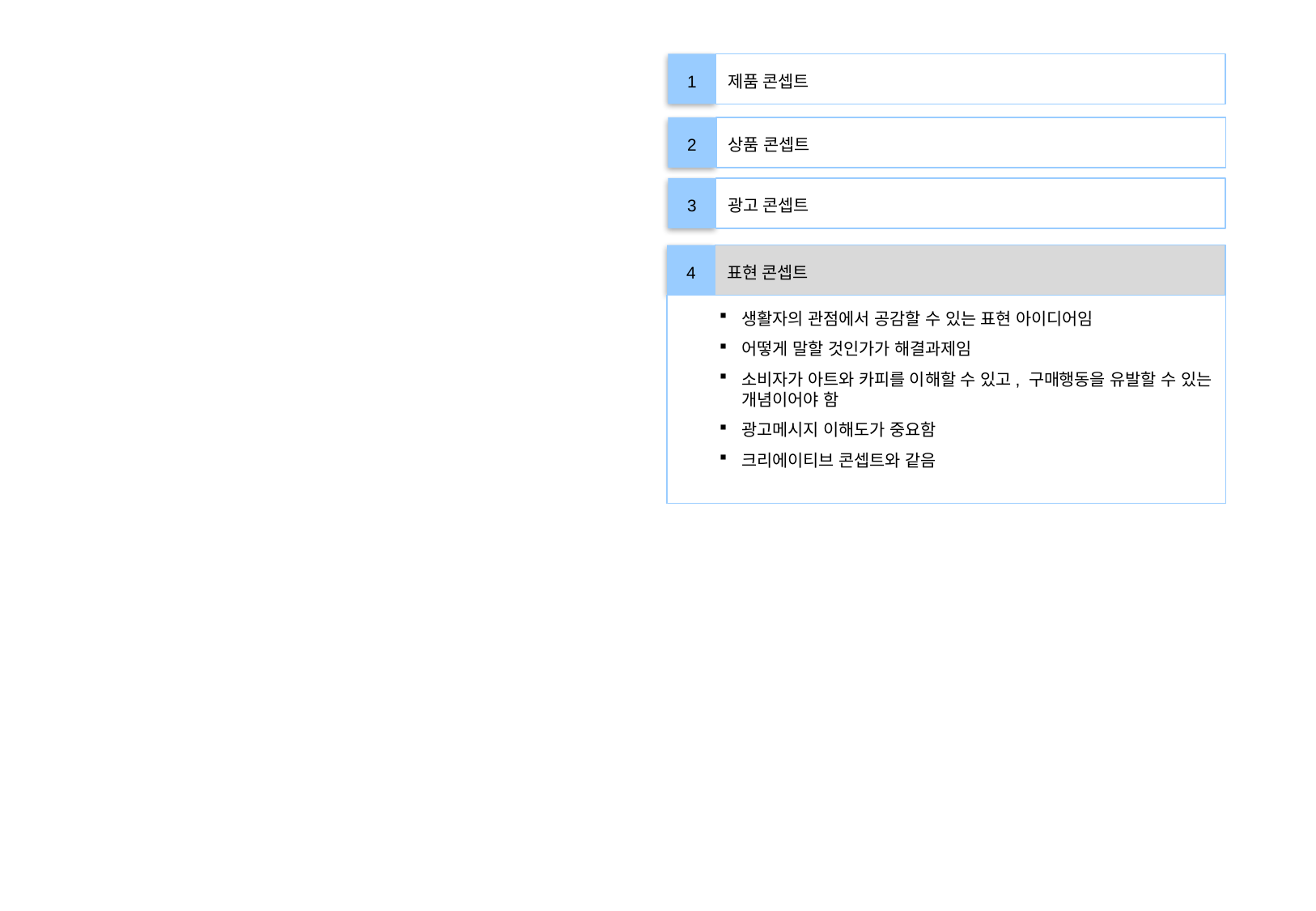

1
제품 콘셉트
상품 콘셉트
2
3
광고 콘셉트
4
표현 콘셉트

생활자의 관점에서 공감할 수 있는 표현 아이디어임
어떻게 말할 것인가가 해결과제임
소비자가 아트와 카피를 이해할 수 있고, 구매행동을 유발할 수 있는 개념이어야 함
광고메시지 이해도가 중요함
크리에이티브 콘셉트와 같음